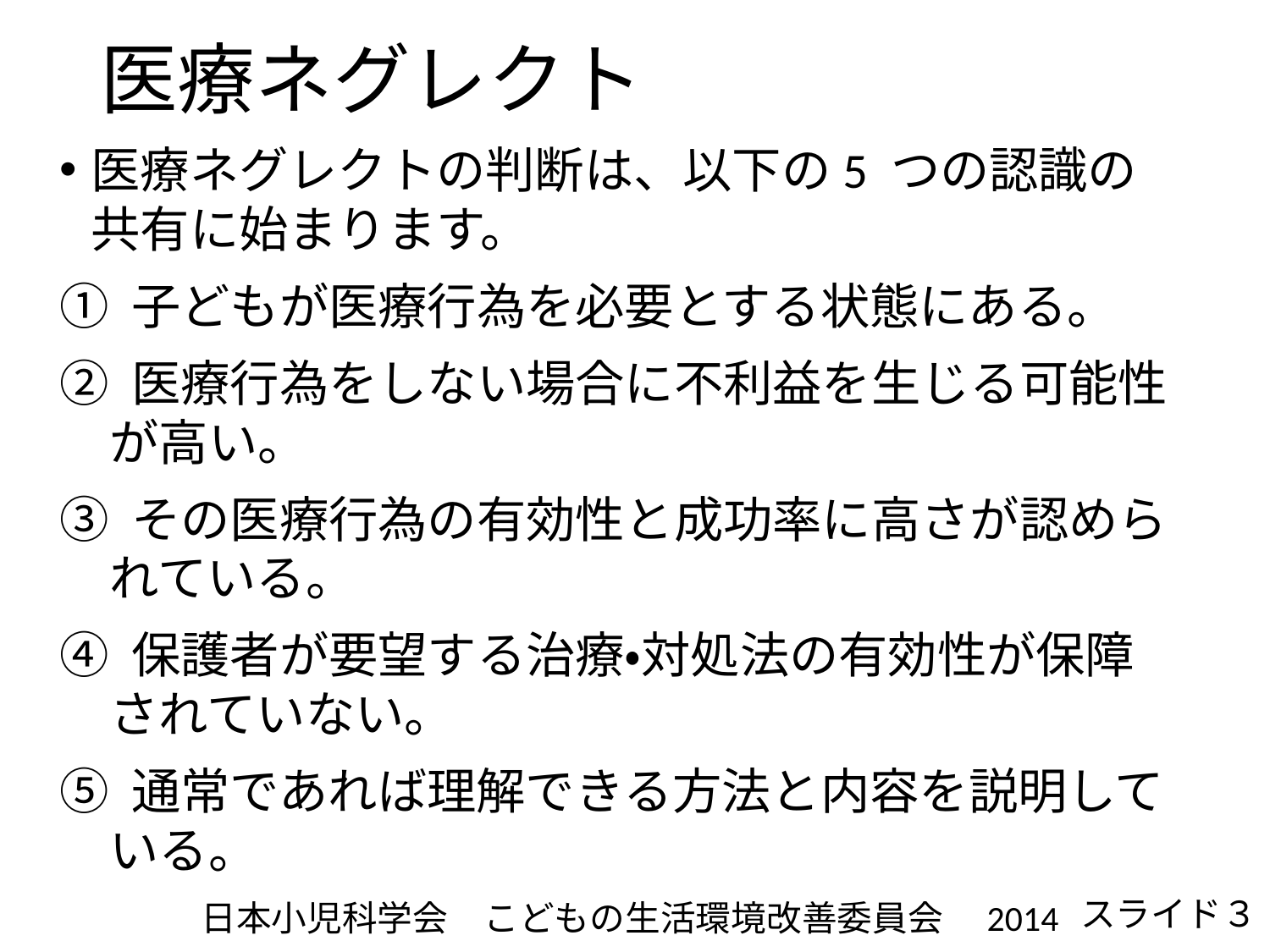

# 医療ネグレクト
医療ネグレクトの判断は、以下の5 つの認識の共有に始まります。
① 子どもが医療行為を必要とする状態にある。
② 医療行為をしない場合に不利益を生じる可能性が高い。
③ その医療行為の有効性と成功率に高さが認められている。
④ 保護者が要望する治療・対処法の有効性が保障されていない。
⑤ 通常であれば理解できる方法と内容を説明している。
　　　　日本小児科学会　こどもの生活環境改善委員会　2014
スライド３